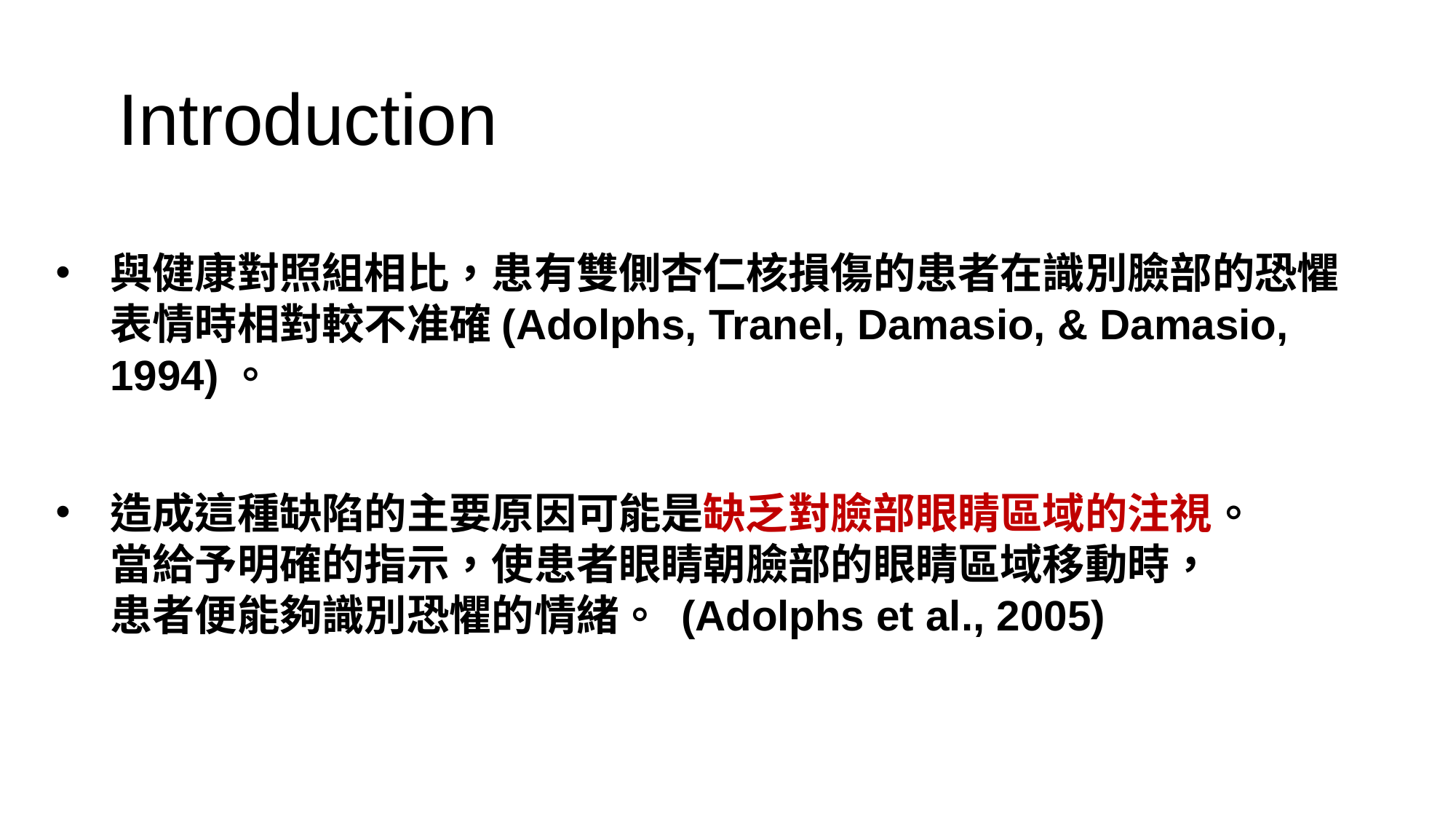

Introduction
與健康對照組相比，患有雙側杏仁核損傷的患者在識別臉部的恐懼表情時相對較不准確(Adolphs, Tranel, Damasio, & Damasio, 1994)。
造成這種缺陷的主要原因可能是缺乏對臉部眼睛區域的注視。當給予明確的指示，使患者眼睛朝臉部的眼睛區域移動時，患者便能夠識別恐懼的情緒。 (Adolphs et al., 2005)